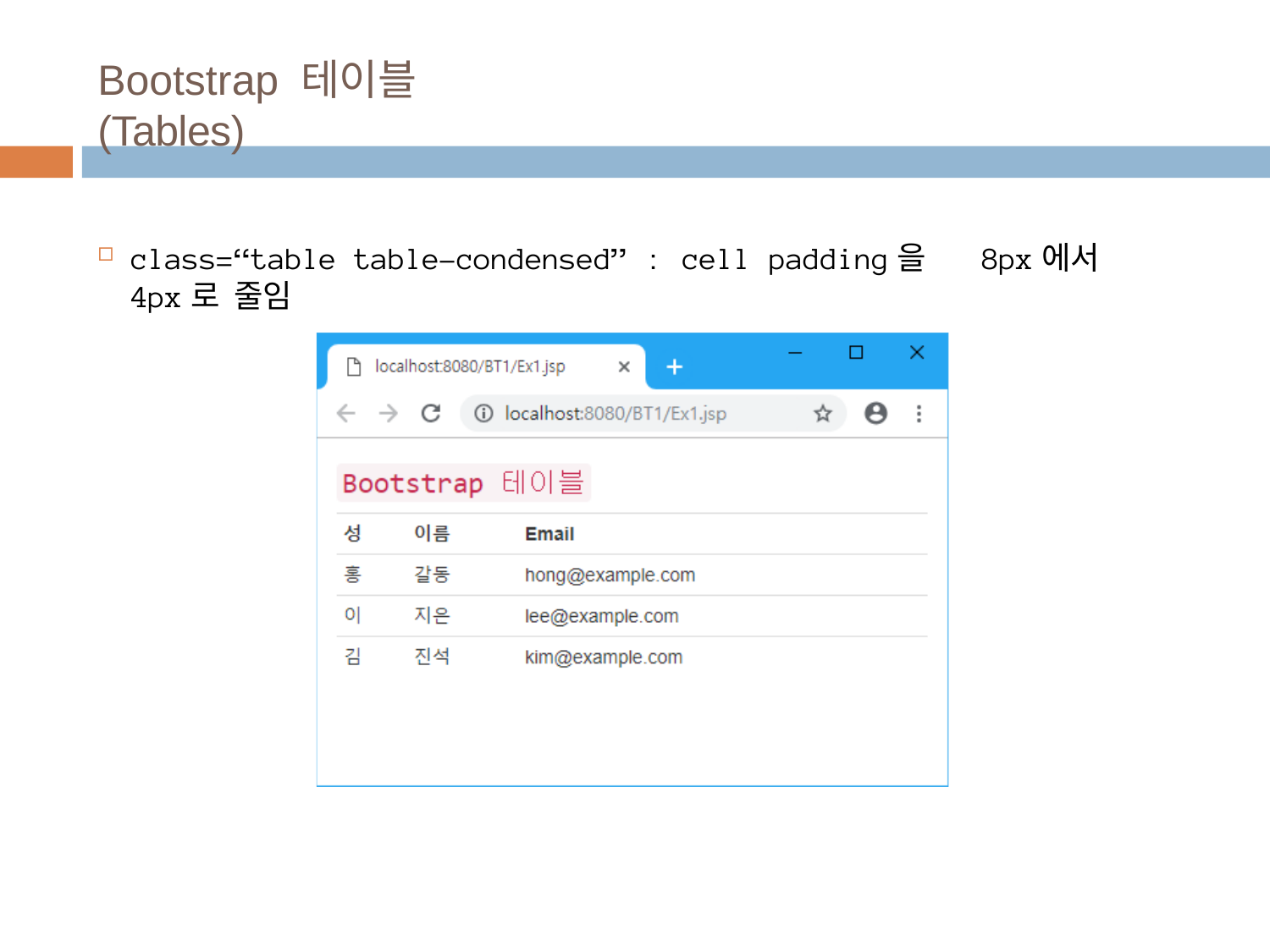

# Bootstrap 테이블(Tables)
class=“table table-condensed” : cell padding을	8px에서 4px로  줄임